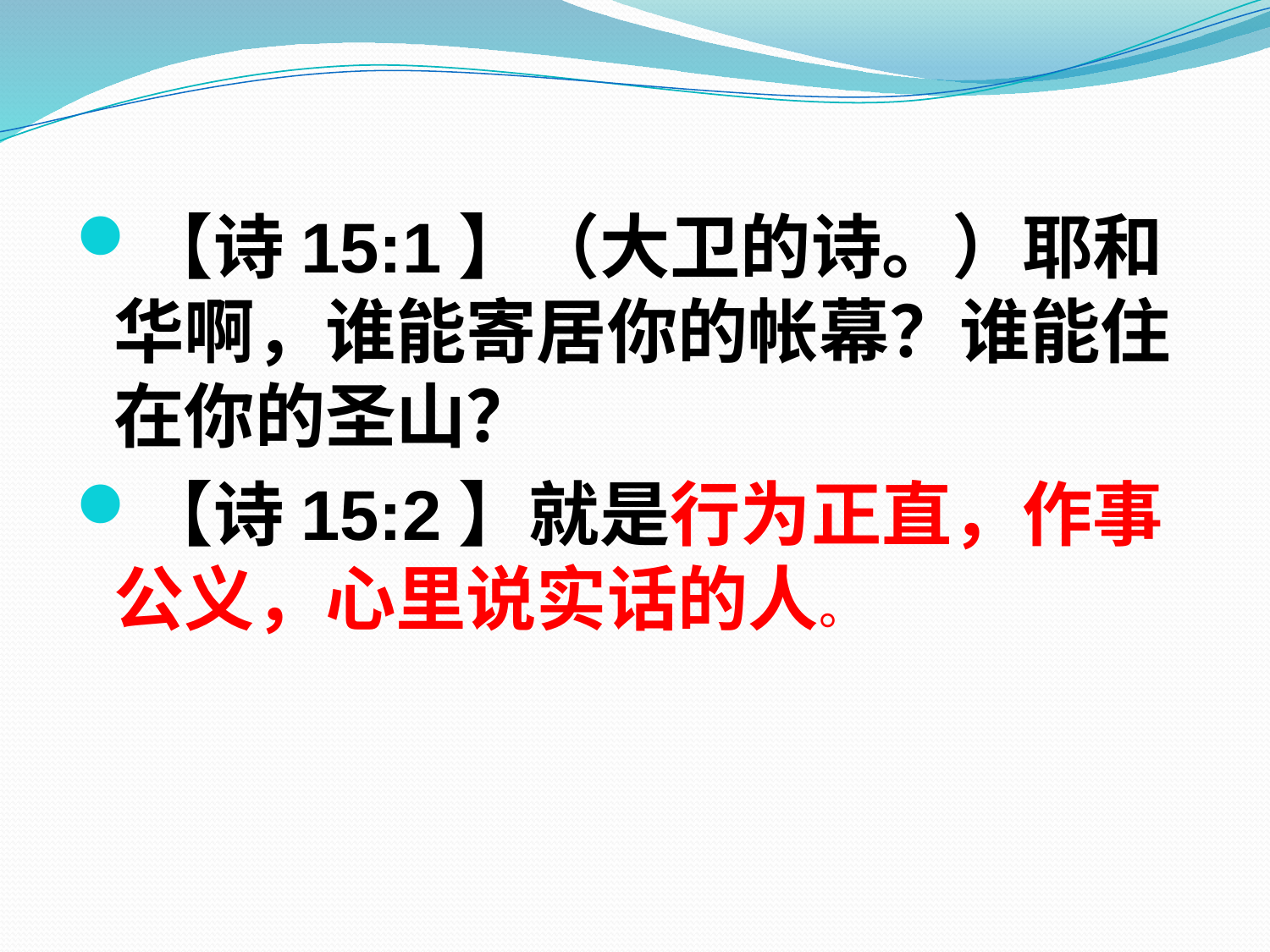

【诗15:1】（大卫的诗。）耶和华啊，谁能寄居你的帐幕？谁能住在你的圣山？
【诗15:2】就是行为正直，作事公义，心里说实话的人。